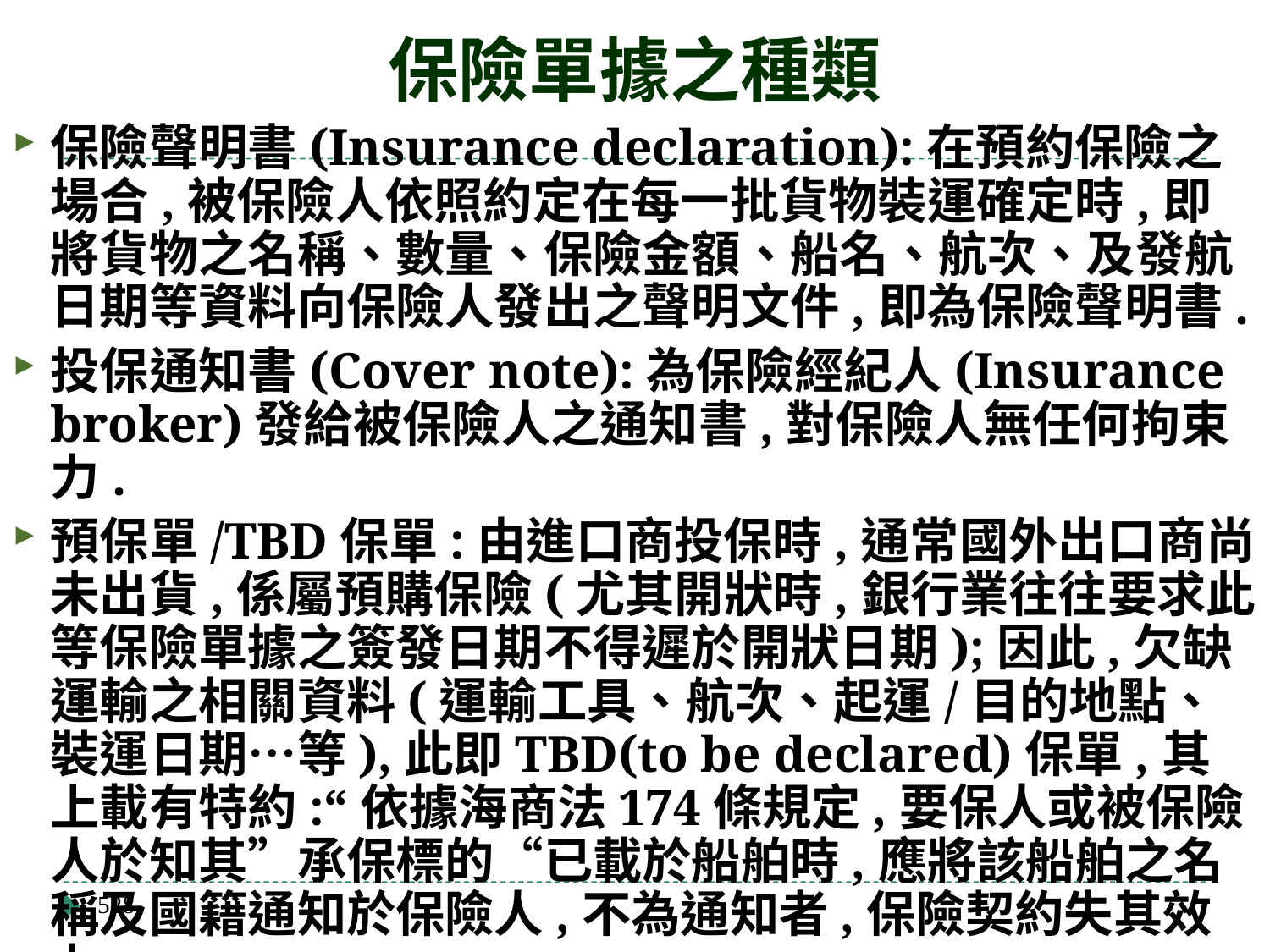

# 保險單據之種類
保險聲明書(Insurance declaration):在預約保險之場合,被保險人依照約定在每一批貨物裝運確定時,即將貨物之名稱、數量、保險金額、船名、航次、及發航日期等資料向保險人發出之聲明文件,即為保險聲明書.
投保通知書(Cover note):為保險經紀人(Insurance broker)發給被保險人之通知書,對保險人無任何拘束力.
預保單/TBD保單:由進口商投保時,通常國外出口商尚未出貨,係屬預購保險(尤其開狀時,銀行業往往要求此等保險單據之簽發日期不得遲於開狀日期);因此,欠缺運輸之相關資料(運輸工具、航次、起運/目的地點、裝運日期…等),此即TBD(to be declared)保單,其上載有特約:“依據海商法174條規定,要保人或被保險人於知其”承保標的“已載於船舶時,應將該船舶之名稱及國籍通知於保險人,不為通知者,保險契約失其效力.
528